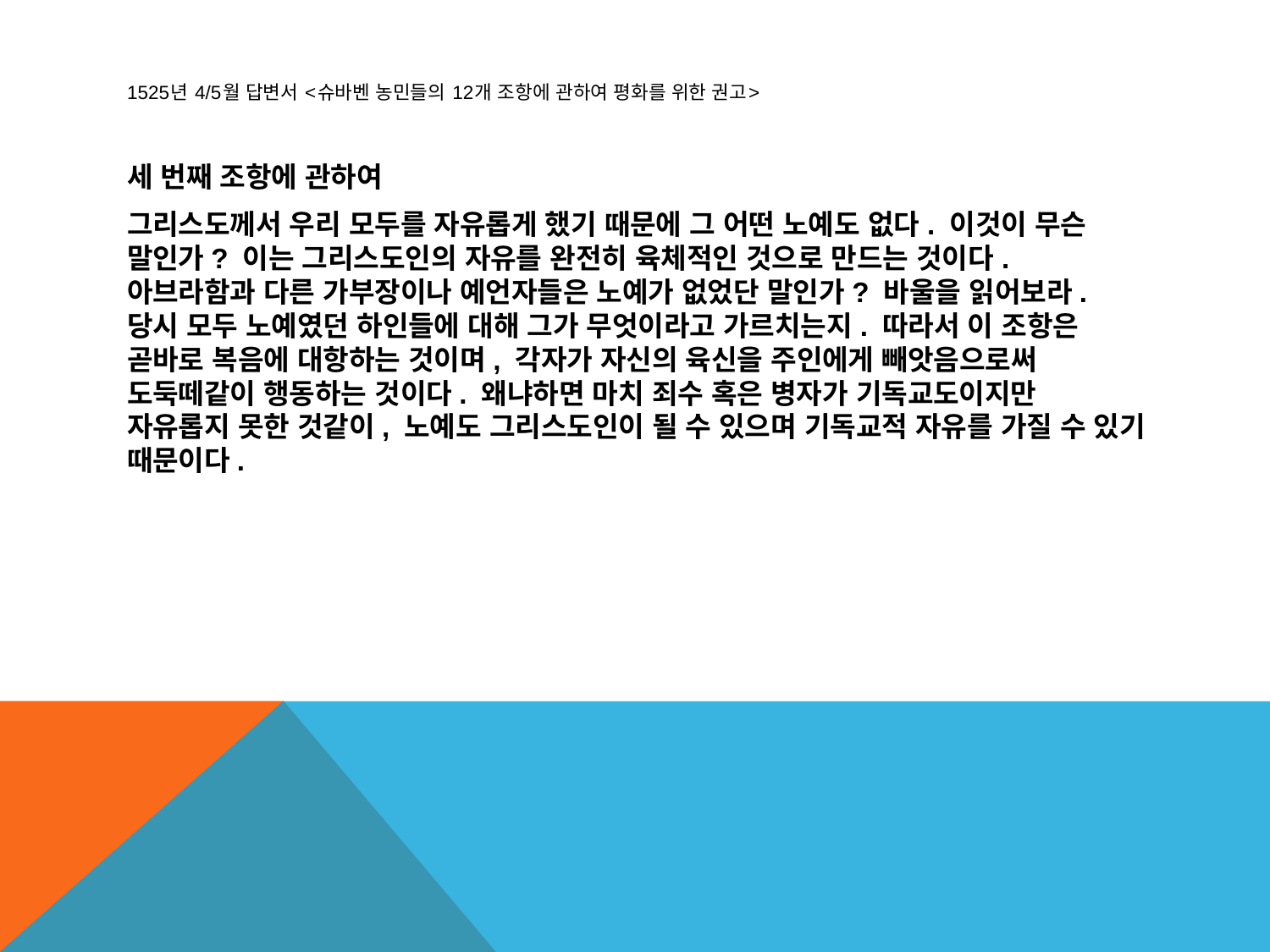

# 1525년 4/5월 답변서 <슈바벤 농민들의 12개 조항에 관하여 평화를 위한 권고>
세 번째 조항에 관하여
그리스도께서 우리 모두를 자유롭게 했기 때문에 그 어떤 노예도 없다. 이것이 무슨 말인가? 이는 그리스도인의 자유를 완전히 육체적인 것으로 만드는 것이다. 아브라함과 다른 가부장이나 예언자들은 노예가 없었단 말인가? 바울을 읽어보라. 당시 모두 노예였던 하인들에 대해 그가 무엇이라고 가르치는지. 따라서 이 조항은 곧바로 복음에 대항하는 것이며, 각자가 자신의 육신을 주인에게 빼앗음으로써 도둑떼같이 행동하는 것이다. 왜냐하면 마치 죄수 혹은 병자가 기독교도이지만 자유롭지 못한 것같이, 노예도 그리스도인이 될 수 있으며 기독교적 자유를 가질 수 있기 때문이다.